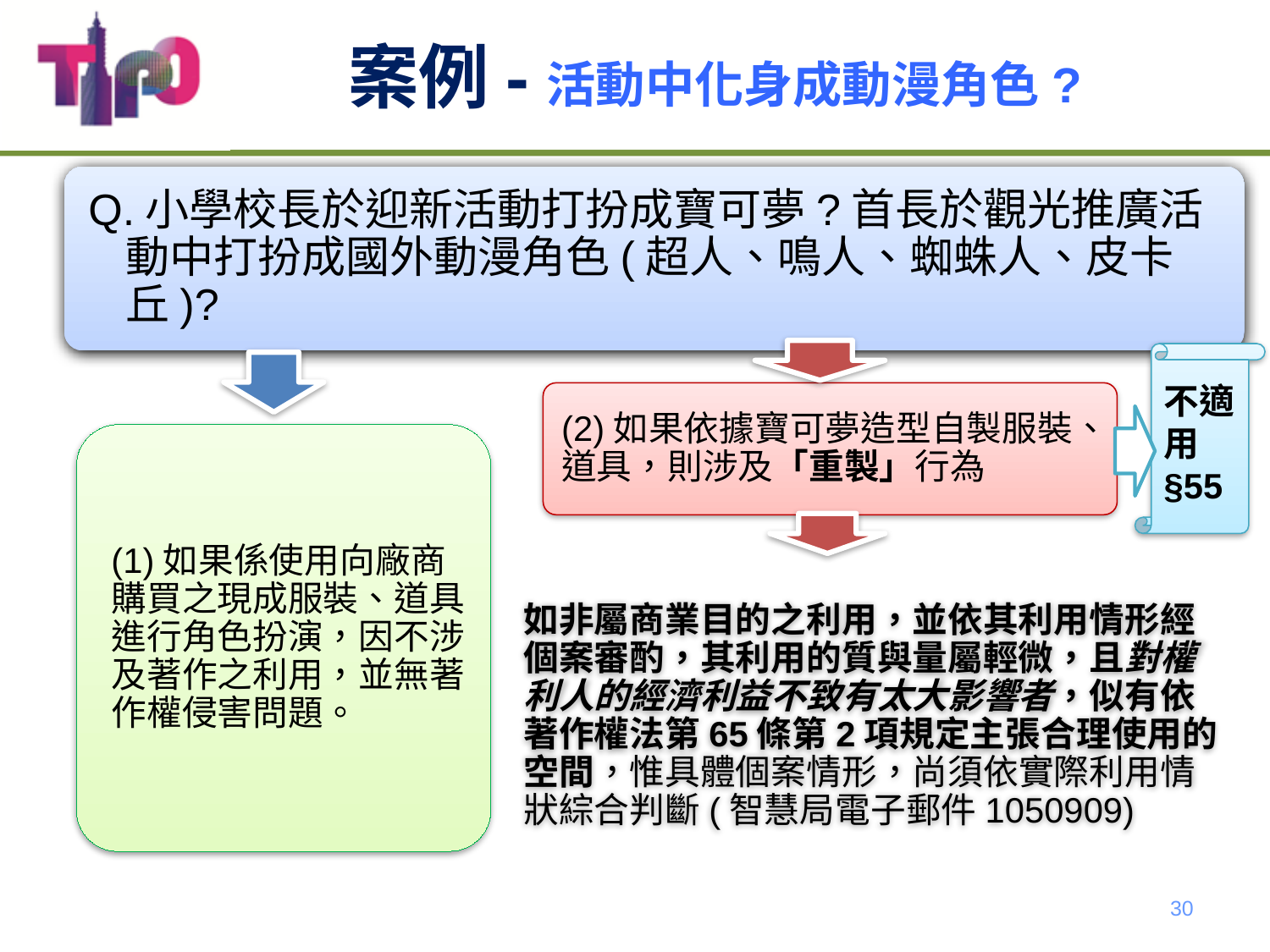

# 案例-活動中化身成動漫角色?
Q.小學校長於迎新活動打扮成寶可夢?首長於觀光推廣活動中打扮成國外動漫角色(超人、鳴人、蜘蛛人、皮卡丘)?
(1)如果係使用向廠商購買之現成服裝、道具進行角色扮演，因不涉及著作之利用，並無著作權侵害問題。
(2)如果依據寶可夢造型自製服裝、道具，則涉及「重製」行為
如非屬商業目的之利用，並依其利用情形經個案審酌，其利用的質與量屬輕微，且對權利人的經濟利益不致有太大影響者，似有依著作權法第65條第2項規定主張合理使用的空間，惟具體個案情形，尚須依實際利用情狀綜合判斷(智慧局電子郵件1050909)

不適用§55

30